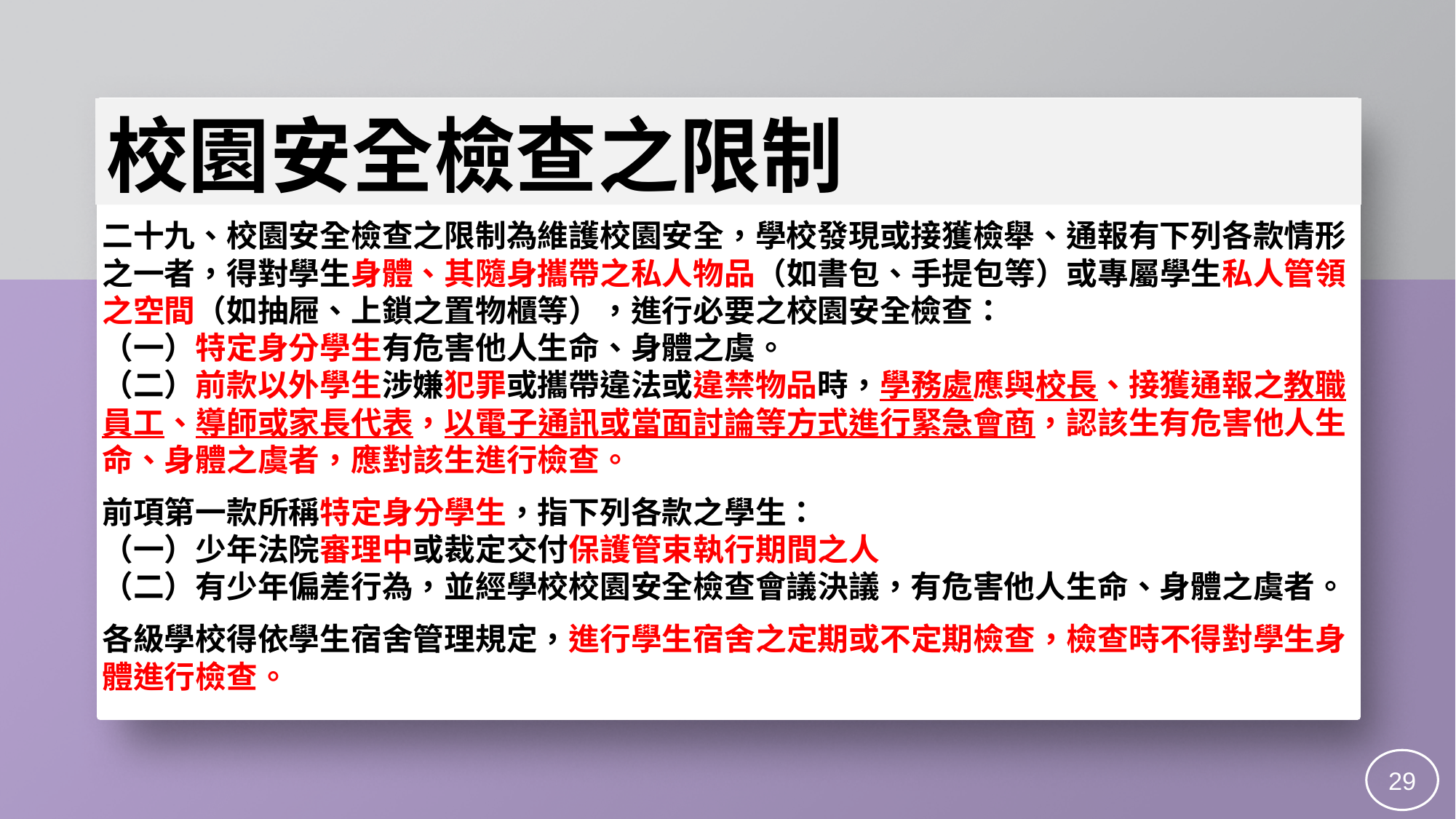

校園安全檢查之限制

二十九、校園安全檢查之限制為維護校園安全，學校發現或接獲檢舉、通報有下列各款情形之一者，得對學生身體、其隨身攜帶之私人物品（如書包、手提包等）或專屬學生私人管領之空間（如抽屜、上鎖之置物櫃等），進行必要之校園安全檢查：
（一）特定身分學生有危害他人生命、身體之虞。
（二）前款以外學生涉嫌犯罪或攜帶違法或違禁物品時，學務處應與校長、接獲通報之教職員工、導師或家長代表，以電子通訊或當面討論等方式進行緊急會商，認該生有危害他人生命、身體之虞者，應對該生進行檢查。

前項第一款所稱特定身分學生，指下列各款之學生：
（一）少年法院審理中或裁定交付保護管束執行期間之人
（二）有少年偏差行為，並經學校校園安全檢查會議決議，有危害他人生命、身體之虞者。

各級學校得依學生宿舍管理規定，進行學生宿舍之定期或不定期檢查，檢查時不得對學生身體進行檢查。
29